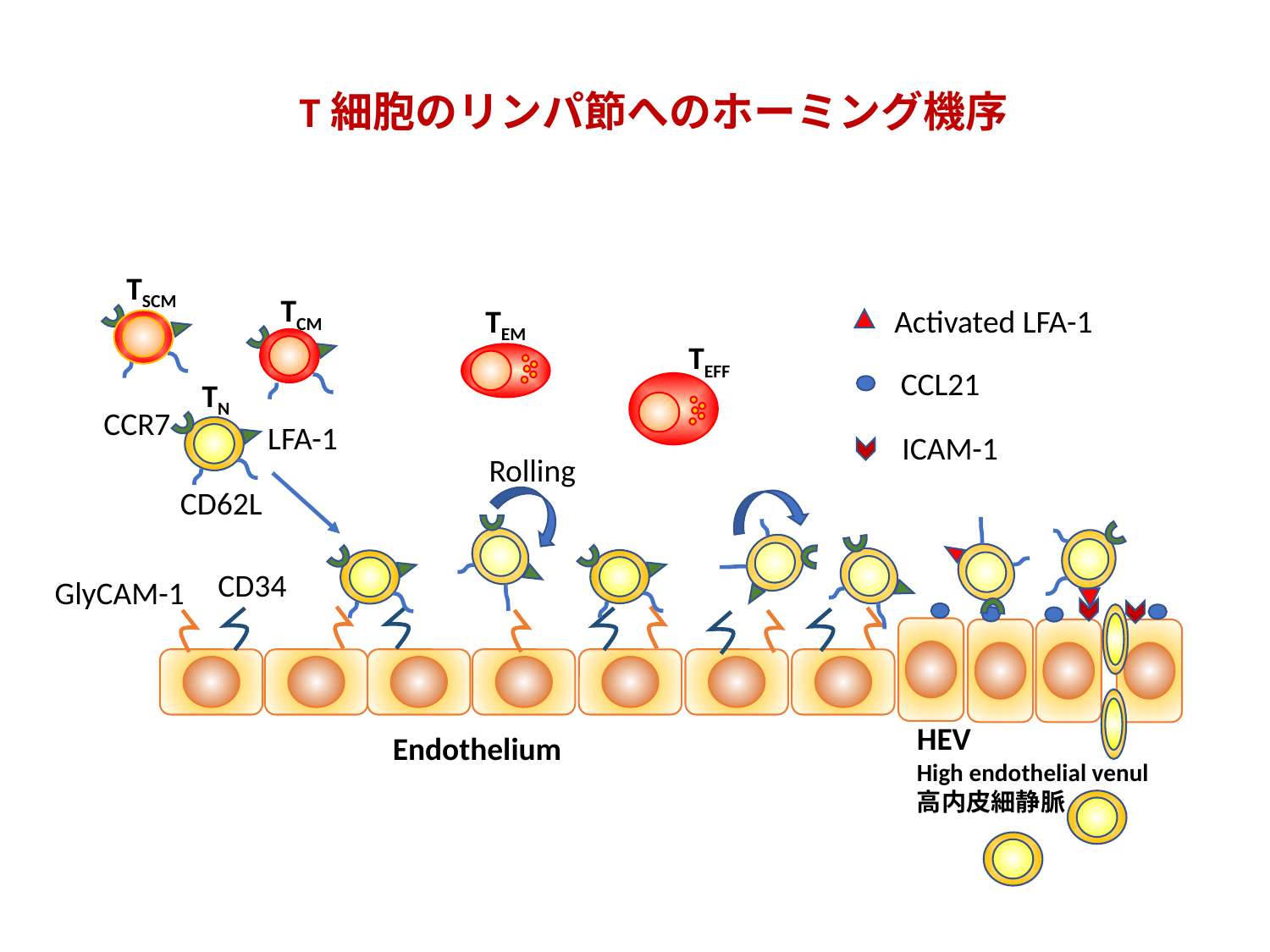

T細胞のリンパ節へのホーミング機序
 TSCM
 TCM
 TEM
Activated LFA-1

 TEFF

CCL21
 TN

CCR7

LFA-1
ICAM-1

Rolling

CD62L

CD34
GlyCAM-1

HEV
High endothelial venul
高内皮細静脈
Endothelium